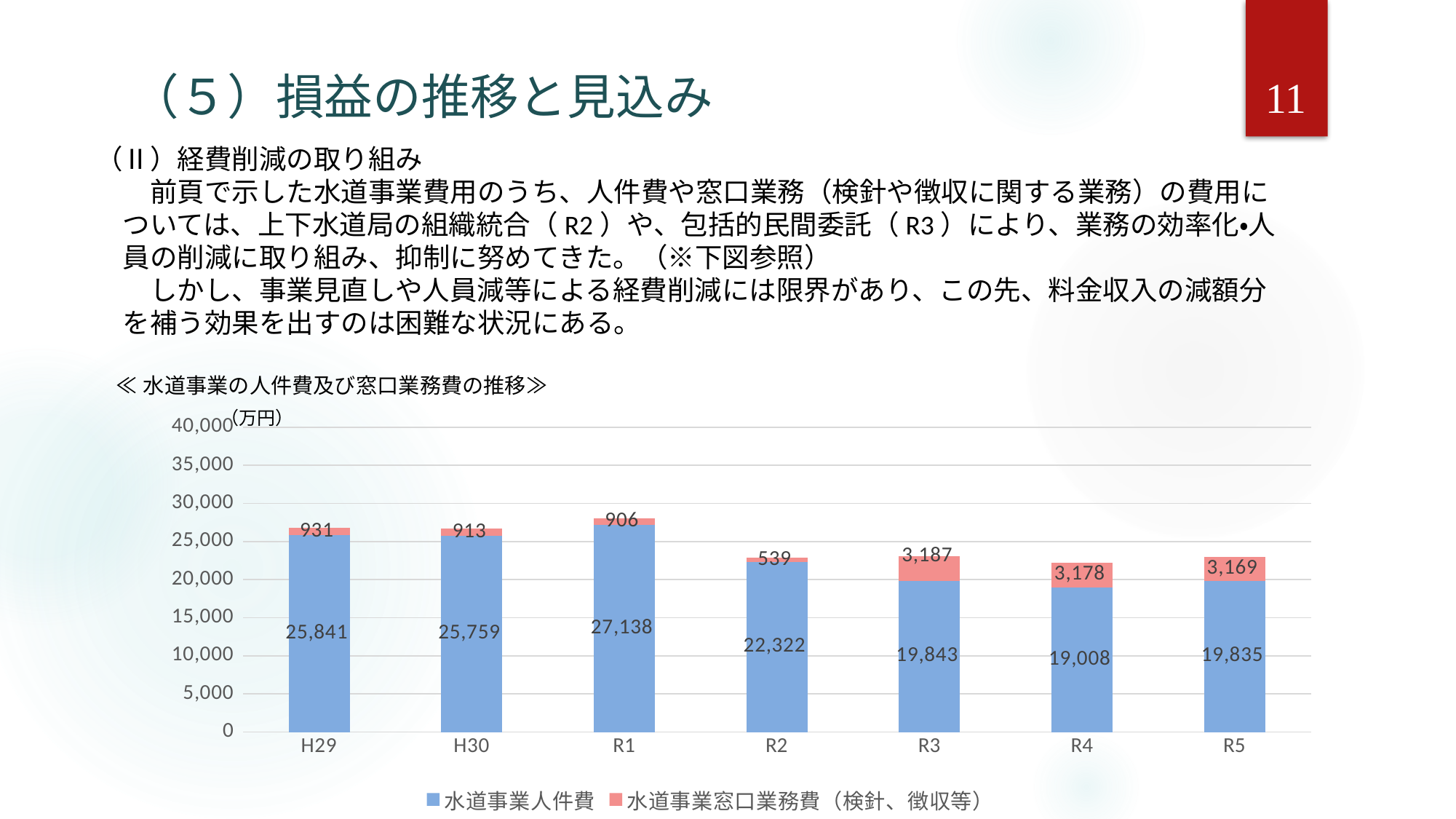

11
（５）損益の推移と見込み
（Ⅱ）経費削減の取り組み
　　前頁で示した水道事業費用のうち、人件費や窓口業務（検針や徴収に関する業務）の費用に
　ついては、上下水道局の組織統合（R2）や、包括的民間委託（R3）により、業務の効率化・人
　員の削減に取り組み、抑制に努めてきた。（※下図参照）
　　しかし、事業見直しや人員減等による経費削減には限界があり、この先、料金収入の減額分
　を補う効果を出すのは困難な状況にある。
| ≪水道事業の人件費及び窓口業務費の推移≫ |
| --- |
| （万円） |
| --- |

### Chart

| Category | 水道事業人件費 | 水道事業窓口業務費（検針、徴収等） |
|---|---|---|
| H29 | 25841.0 | 931.0 |
| H30 | 25759.0 | 913.0 |
| R1 | 27138.0 | 906.0 |
| R2 | 22322.0 | 539.0 |
| R3 | 19843.0 | 3187.0 |
| R4 | 19008.0 | 3178.0 |
| R5 | 19835.0 | 3169.0 |